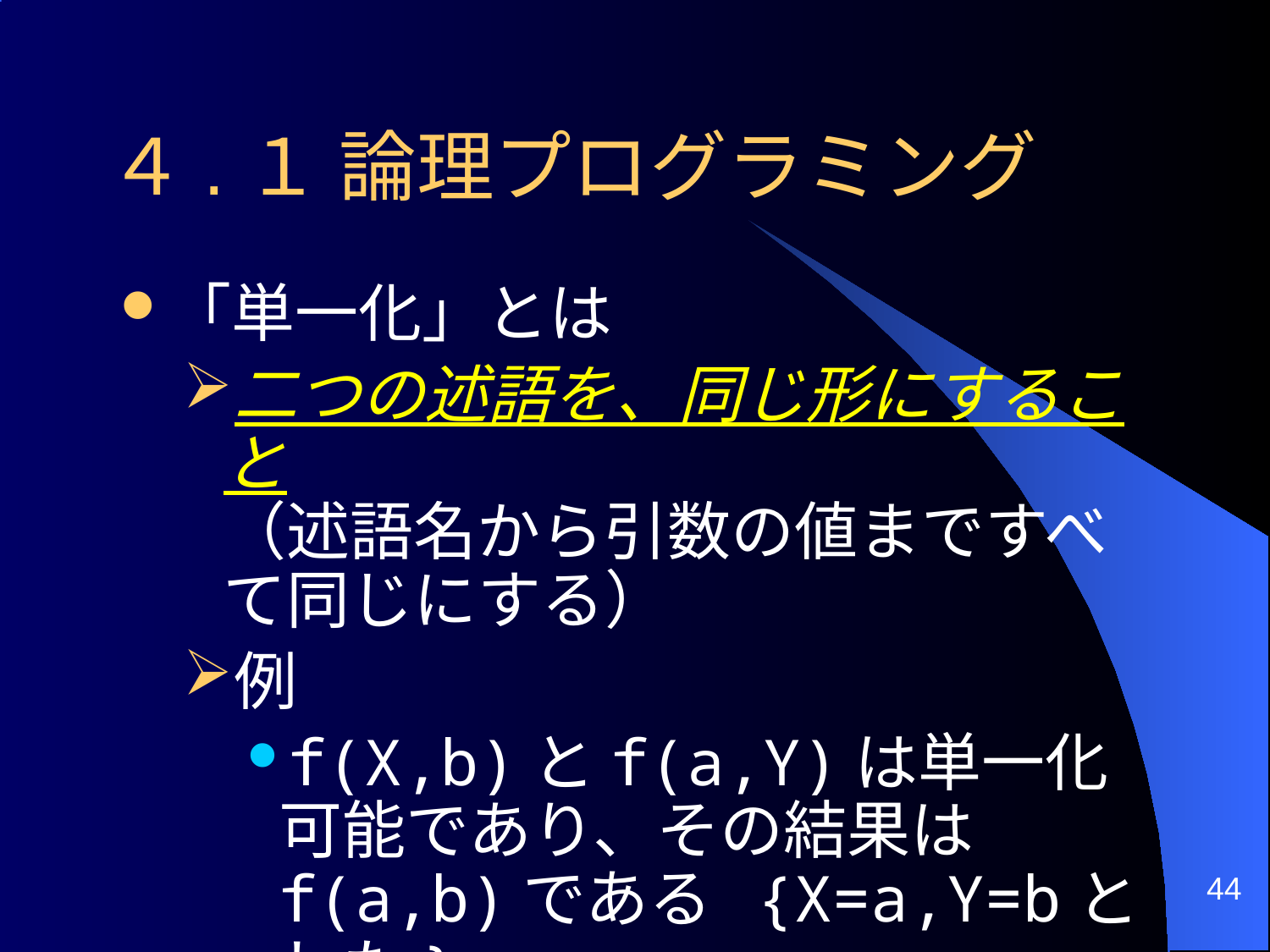

# ４.１ 論理プログラミング
「単一化」とは
二つの述語を、同じ形にすること
（述語名から引数の値まですべて同じにする）
例
f(X,b)とf(a,Y)は単一化可能であり、その結果は f(a,b)である  {X=a,Y=bとした}
44